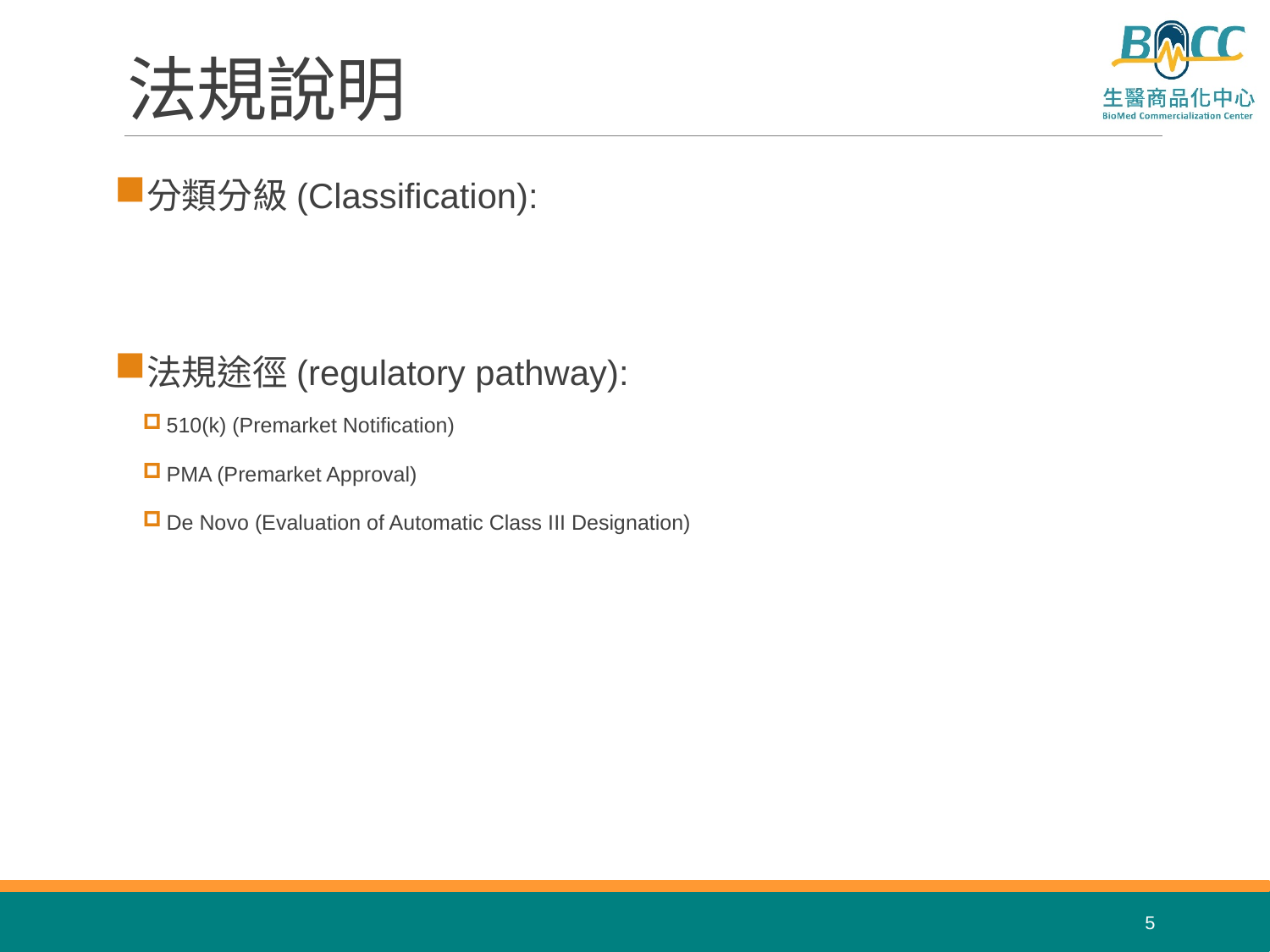

# 法規說明
分類分級(Classification):

法規途徑(regulatory pathway):
510(k) (Premarket Notification)
PMA (Premarket Approval)
De Novo (Evaluation of Automatic Class III Designation)

5